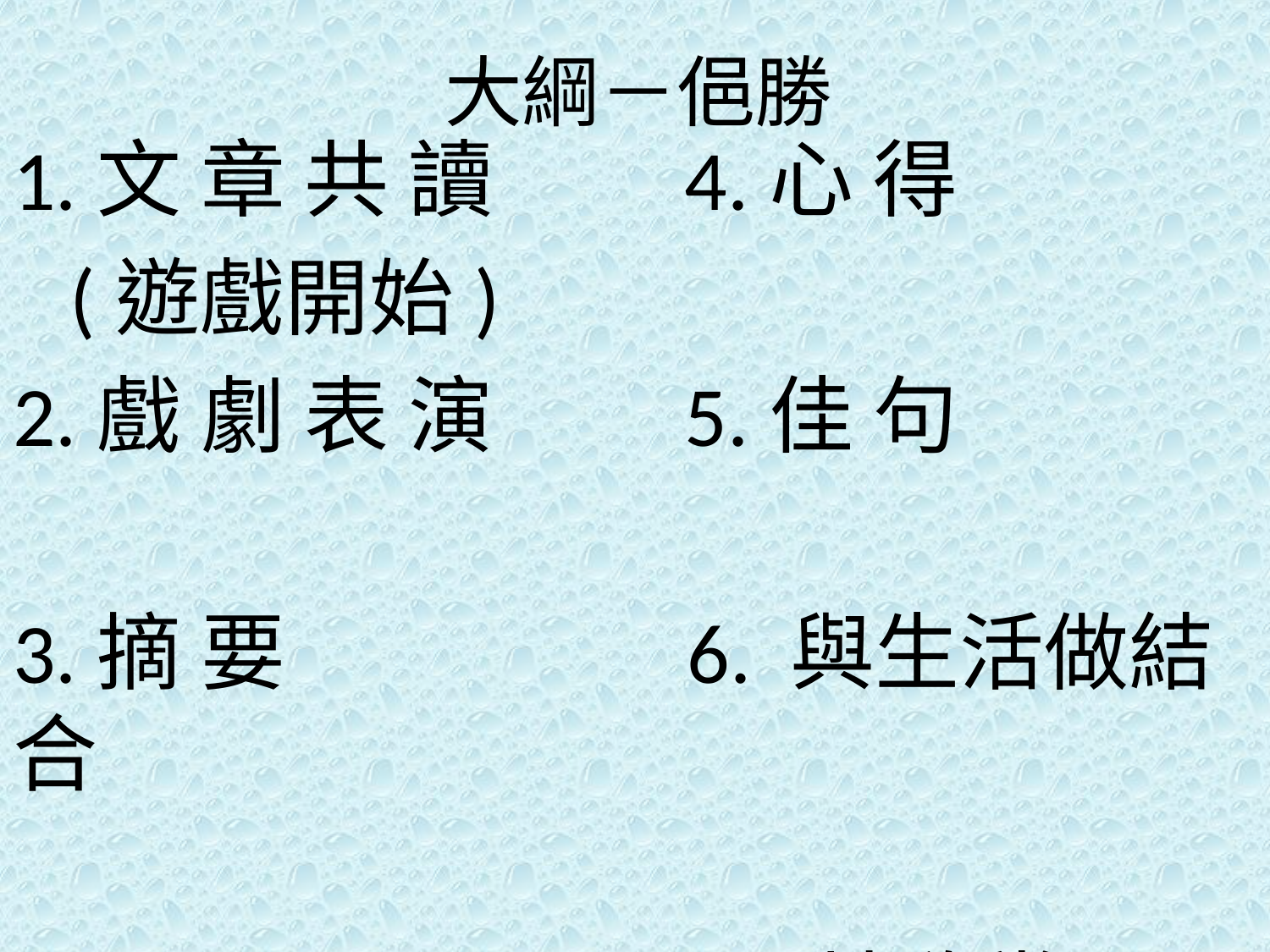

# 大綱－俋勝
1.文 章 共 讀         4.心 得
   (遊戲開始)
2.戲 劇 表 演         5.佳 句

3.摘 要                    6. 與生活做結合

                                 7.影片欣賞